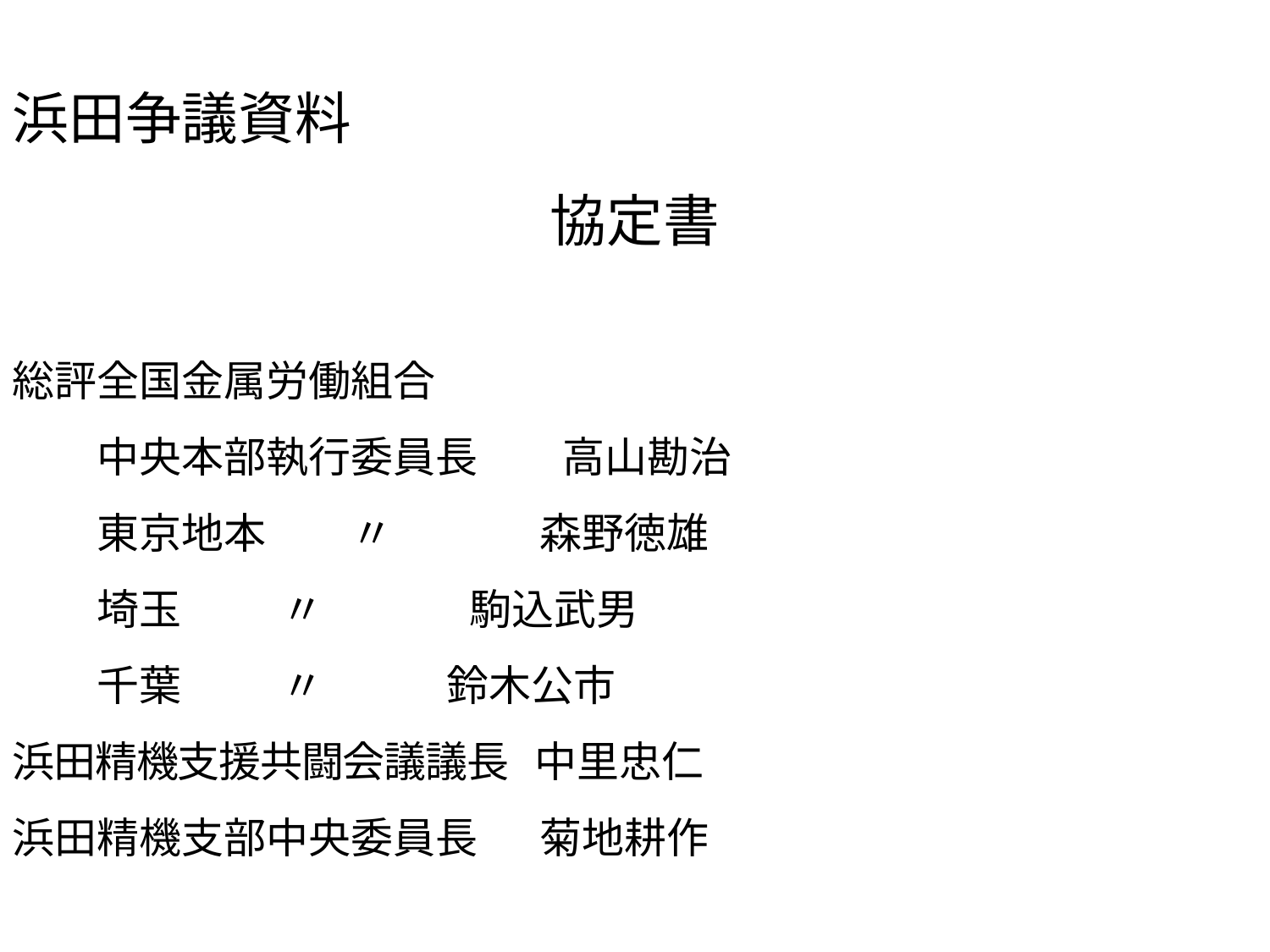

浜田争議資料
協定書

総評全国金属労働組合
　　中央本部執行委員長　　高山勘治
　　東京地本　　〃　　  　森野徳雄
　　埼玉   　   〃　　　  駒込武男
　　千葉      　〃　　    鈴木公市
浜田精機支援共闘会議議長   中里忠仁
浜田精機支部中央委員長 　 菊地耕作